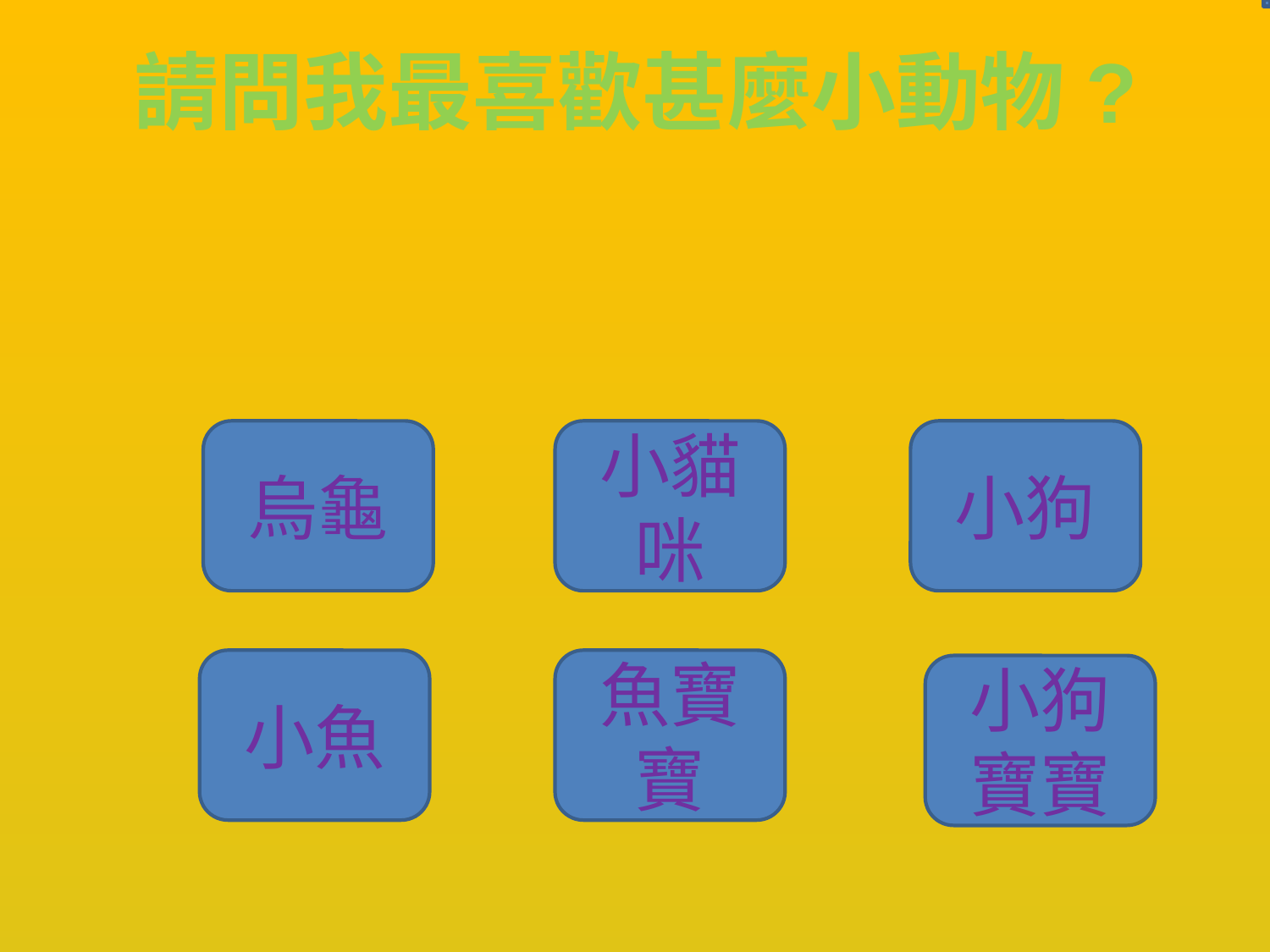

# 請問我最喜歡甚麼小動物?
烏龜
小貓咪
小狗
小魚
魚寶寶
小狗寶寶